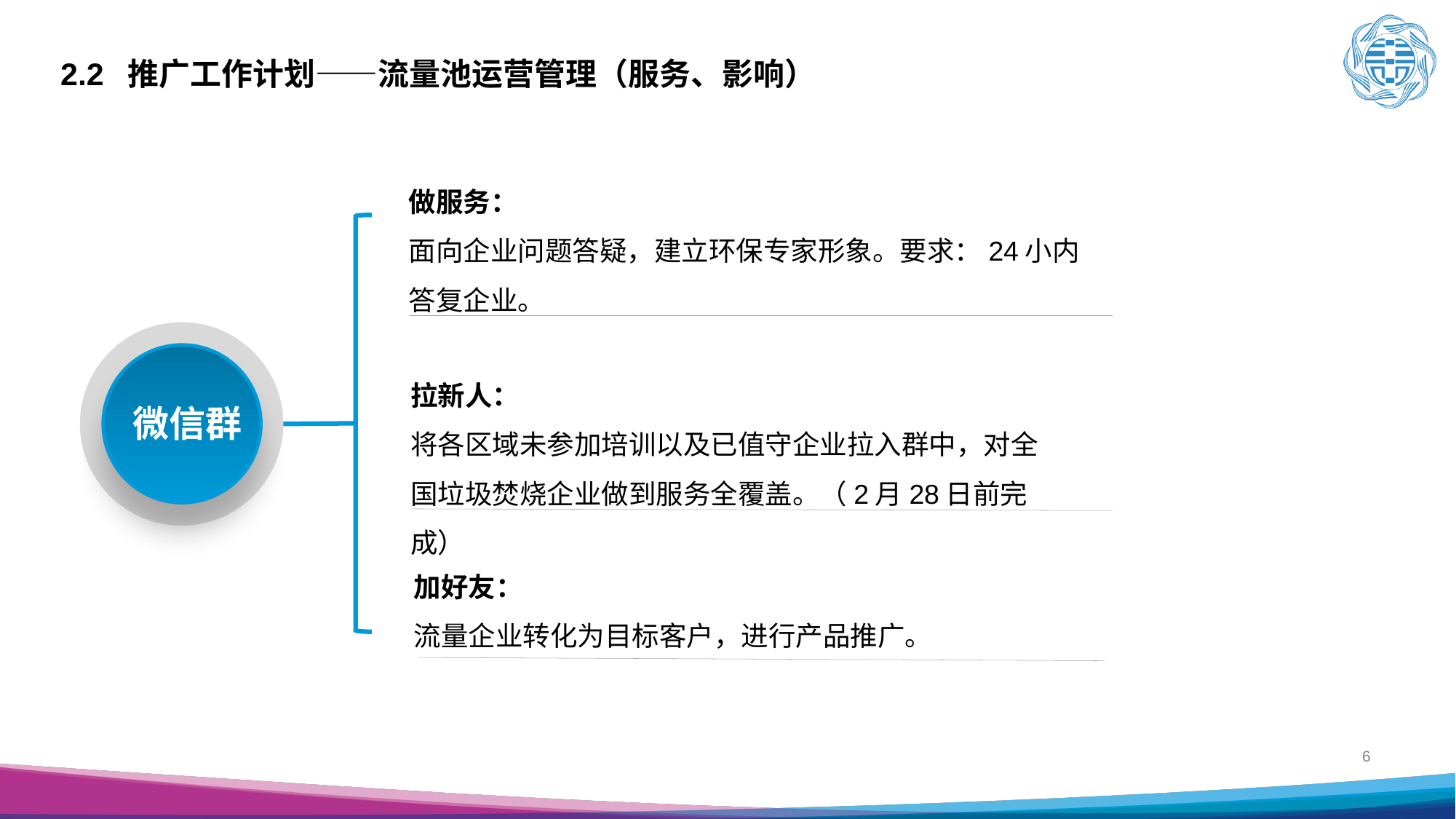

# 2.2  推广工作计划——流量池运营管理（服务、影响）
做服务：
面向企业问题答疑，建立环保专家形象。要求：24小内答复企业。

微信群
拉新人：
将各区域未参加培训以及已值守企业拉入群中，对全国垃圾焚烧企业做到服务全覆盖。（2月28日前完成）
加好友：
流量企业转化为目标客户，进行产品推广。
6